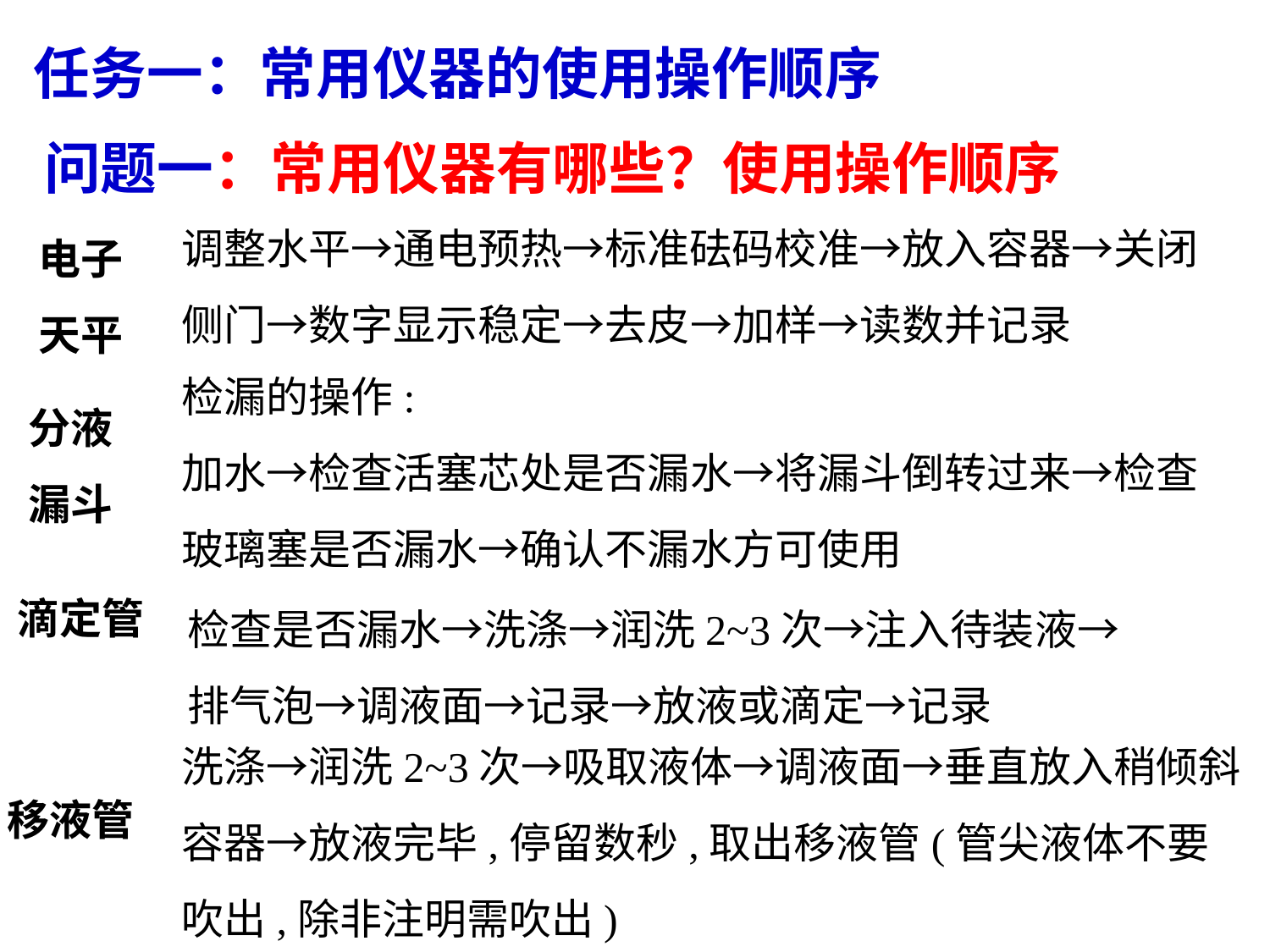

任务一：常用仪器的使用操作顺序
问题一：常用仪器有哪些？使用操作顺序
调整水平→通电预热→标准砝码校准→放入容器→关闭侧门→数字显示稳定→去皮→加样→读数并记录
电子
天平
检漏的操作:
加水→检查活塞芯处是否漏水→将漏斗倒转过来→检查玻璃塞是否漏水→确认不漏水方可使用
分液
漏斗
滴定管
检查是否漏水→洗涤→润洗2~3次→注入待装液→排气泡→调液面→记录→放液或滴定→记录
洗涤→润洗2~3次→吸取液体→调液面→垂直放入稍倾斜容器→放液完毕,停留数秒,取出移液管(管尖液体不要吹出,除非注明需吹出)
移液管